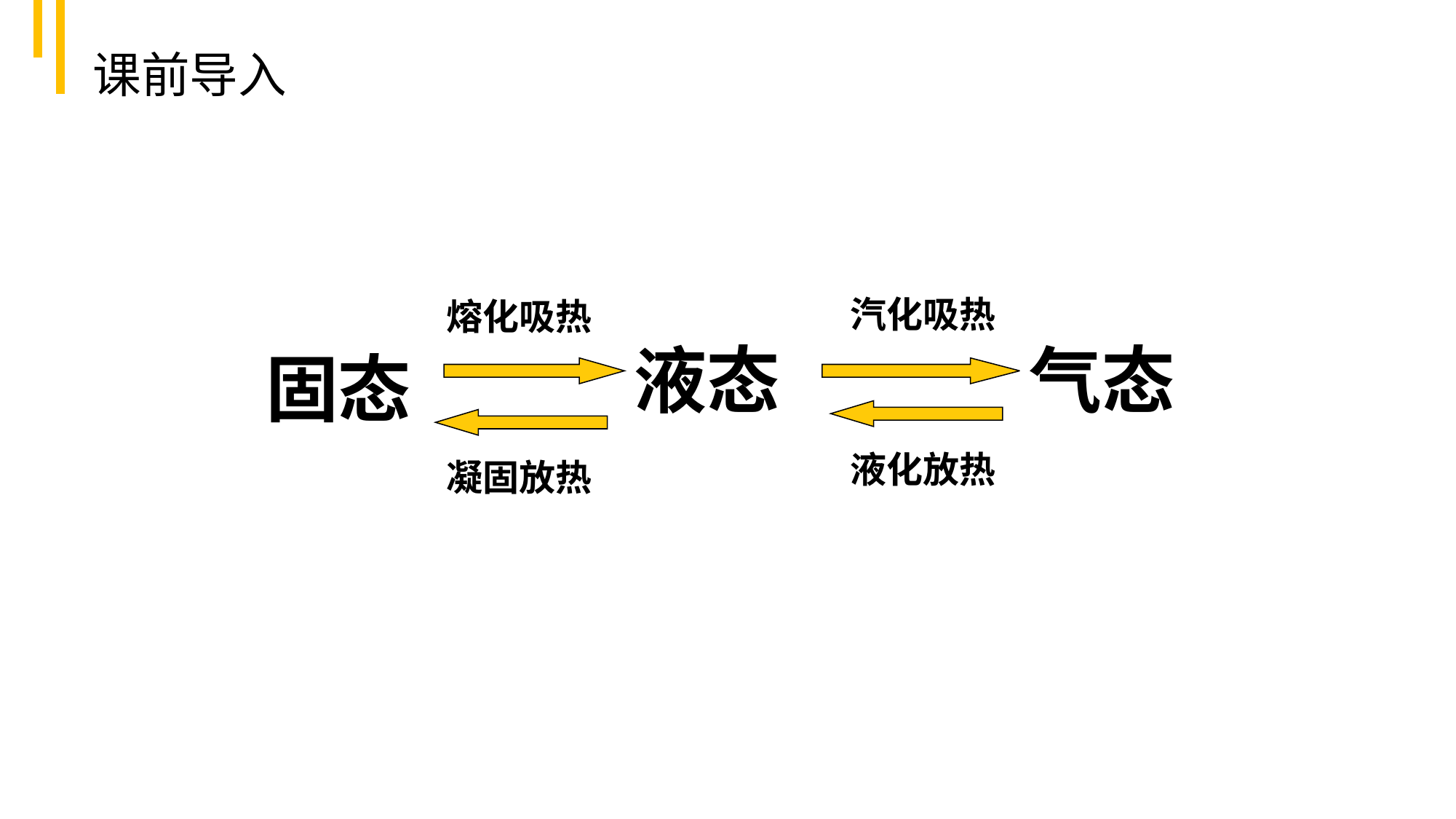

课前导入
汽化吸热
熔化吸热
液态
气态
固态

液化放热
凝固放热